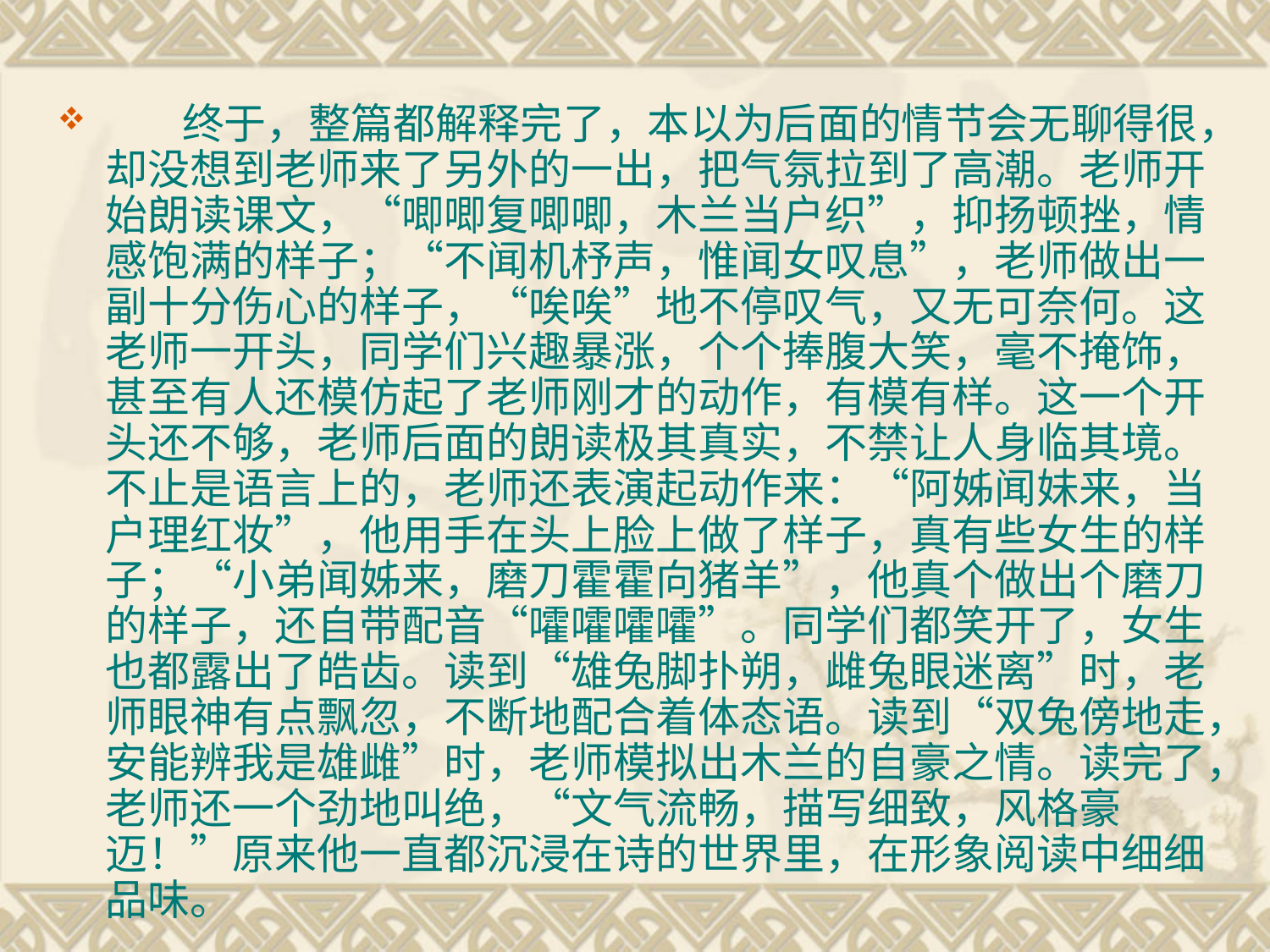

终于，整篇都解释完了，本以为后面的情节会无聊得很，却没想到老师来了另外的一出，把气氛拉到了高潮。老师开始朗读课文，“唧唧复唧唧，木兰当户织”，抑扬顿挫，情感饱满的样子；“不闻机杼声，惟闻女叹息”，老师做出一副十分伤心的样子，“唉唉”地不停叹气，又无可奈何。这老师一开头，同学们兴趣暴涨，个个捧腹大笑，毫不掩饰，甚至有人还模仿起了老师刚才的动作，有模有样。这一个开头还不够，老师后面的朗读极其真实，不禁让人身临其境。不止是语言上的，老师还表演起动作来：“阿姊闻妹来，当户理红妆”，他用手在头上脸上做了样子，真有些女生的样子；“小弟闻姊来，磨刀霍霍向猪羊”，他真个做出个磨刀的样子，还自带配音“嚯嚯嚯嚯”。同学们都笑开了，女生也都露出了皓齿。读到“雄兔脚扑朔，雌兔眼迷离”时，老师眼神有点飘忽，不断地配合着体态语。读到“双兔傍地走，安能辨我是雄雌”时，老师模拟出木兰的自豪之情。读完了，老师还一个劲地叫绝，“文气流畅，描写细致，风格豪迈！”原来他一直都沉浸在诗的世界里，在形象阅读中细细品味。